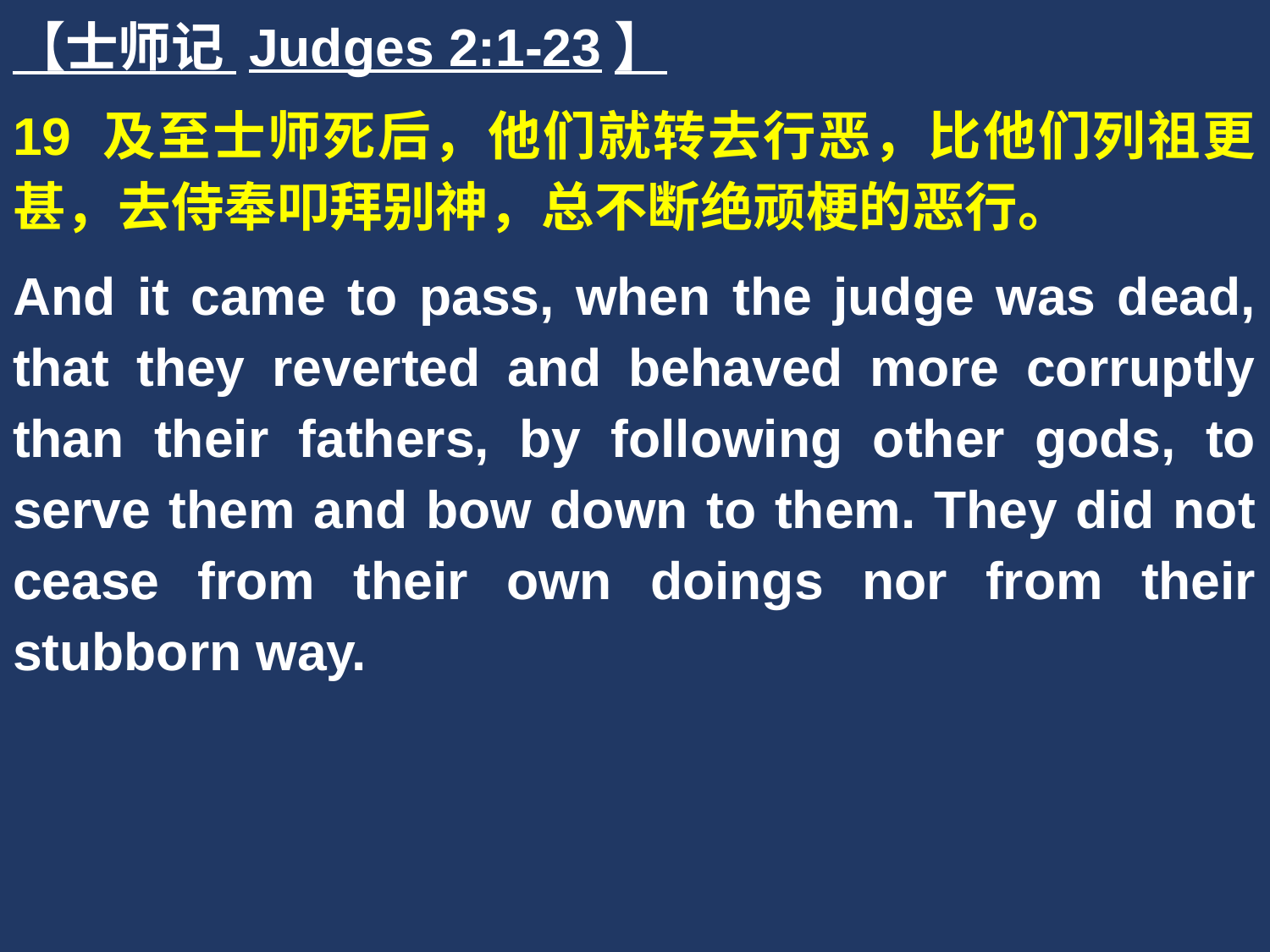

【士师记 Judges 2:1-23】
19 及至士师死后，他们就转去行恶，比他们列祖更甚，去侍奉叩拜别神，总不断绝顽梗的恶行。
And it came to pass, when the judge was dead, that they reverted and behaved more corruptly than their fathers, by following other gods, to serve them and bow down to them. They did not cease from their own doings nor from their stubborn way.